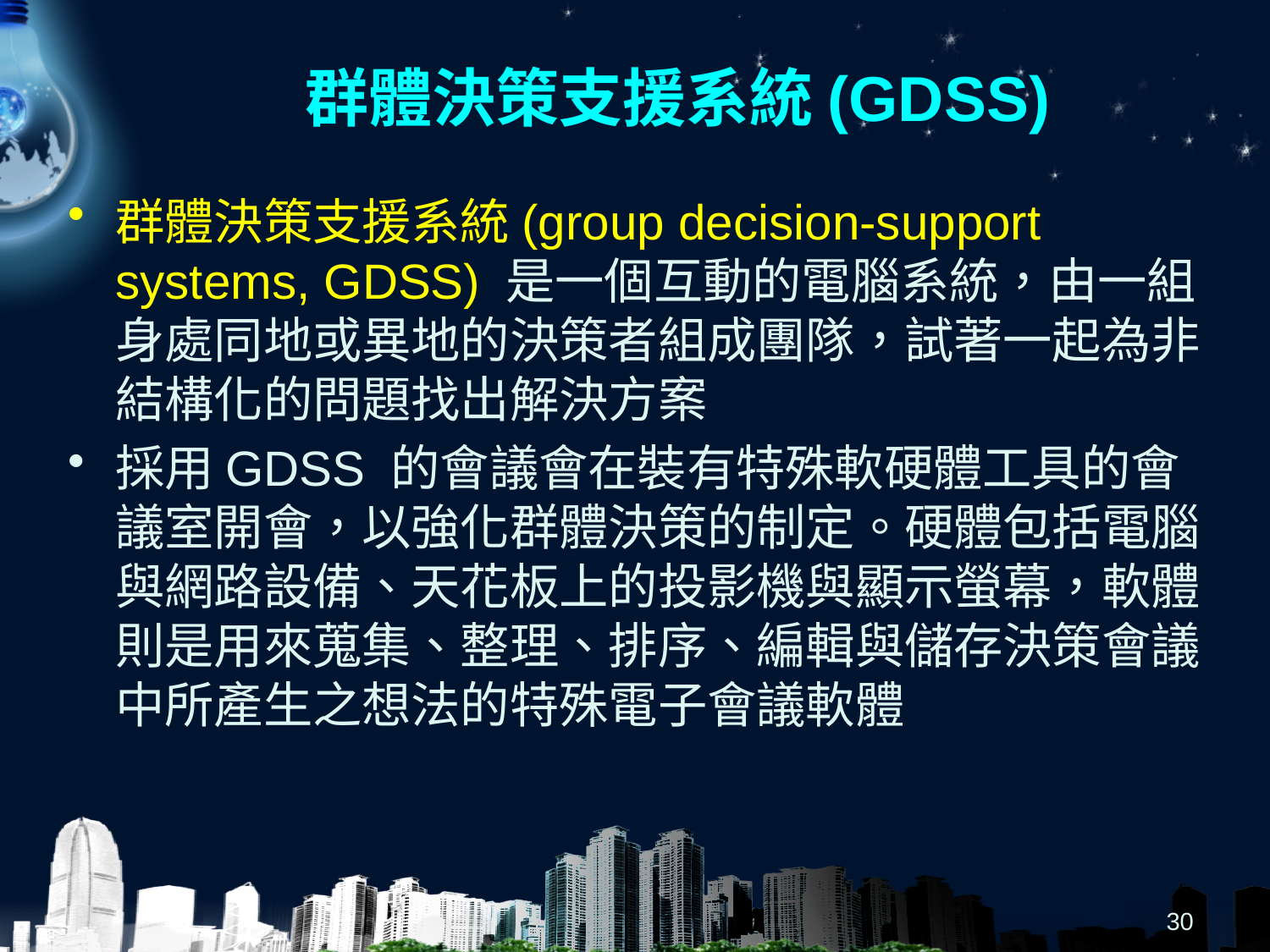

# 群體決策支援系統(GDSS)
群體決策支援系統(group decision-support systems, GDSS) 是一個互動的電腦系統，由一組身處同地或異地的決策者組成團隊，試著一起為非結構化的問題找出解決方案
採用GDSS 的會議會在裝有特殊軟硬體工具的會議室開會，以強化群體決策的制定。硬體包括電腦與網路設備、天花板上的投影機與顯示螢幕，軟體則是用來蒐集、整理、排序、編輯與儲存決策會議中所產生之想法的特殊電子會議軟體
30